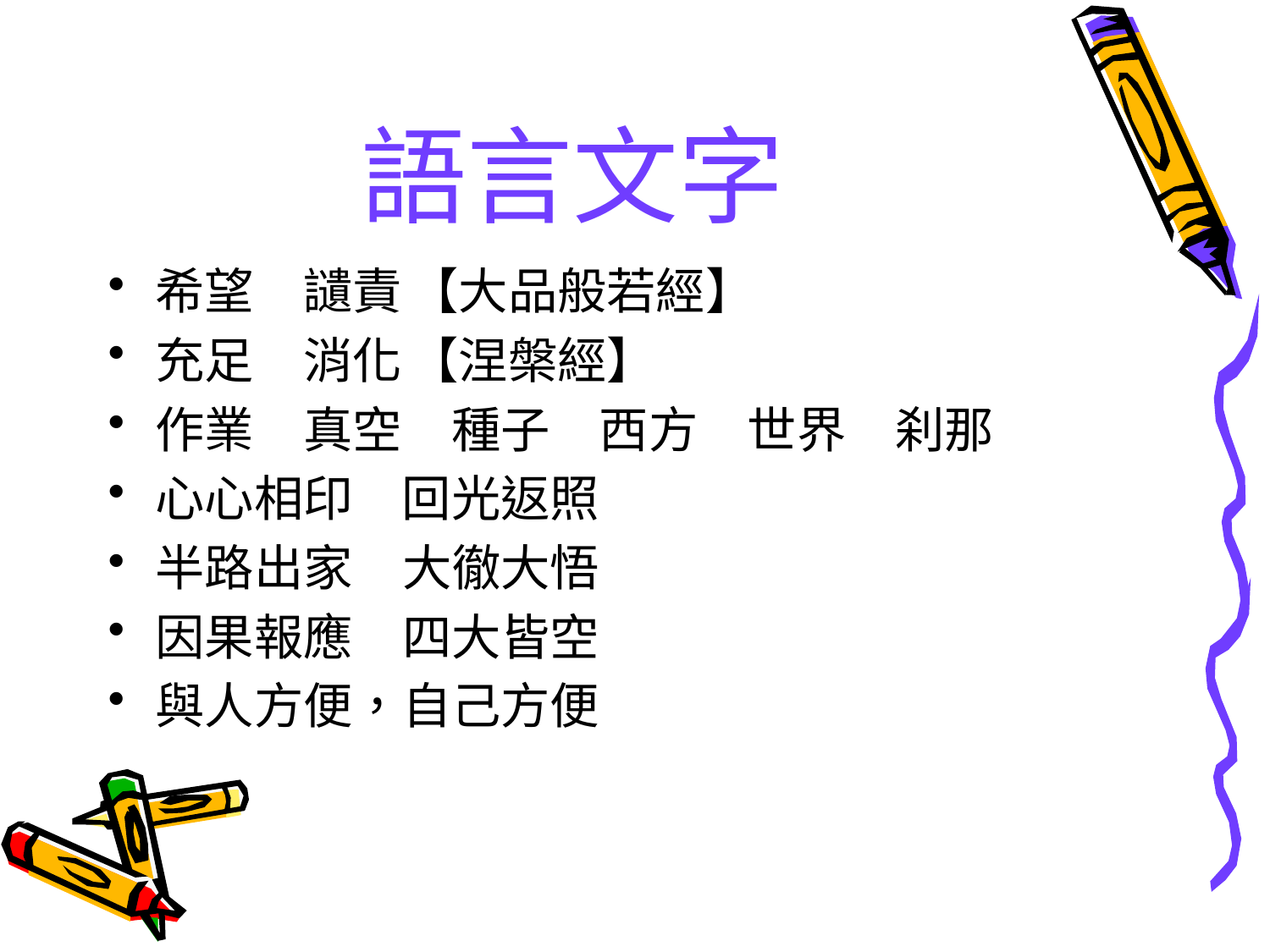

# 語言文字
希望　讉責	【大品般若經】
充足　消化	【涅槃經】
作業　真空　種子　西方　世界　刹那
心心相印　回光返照
半路出家　大徹大悟
因果報應　四大皆空
與人方便，自己方便